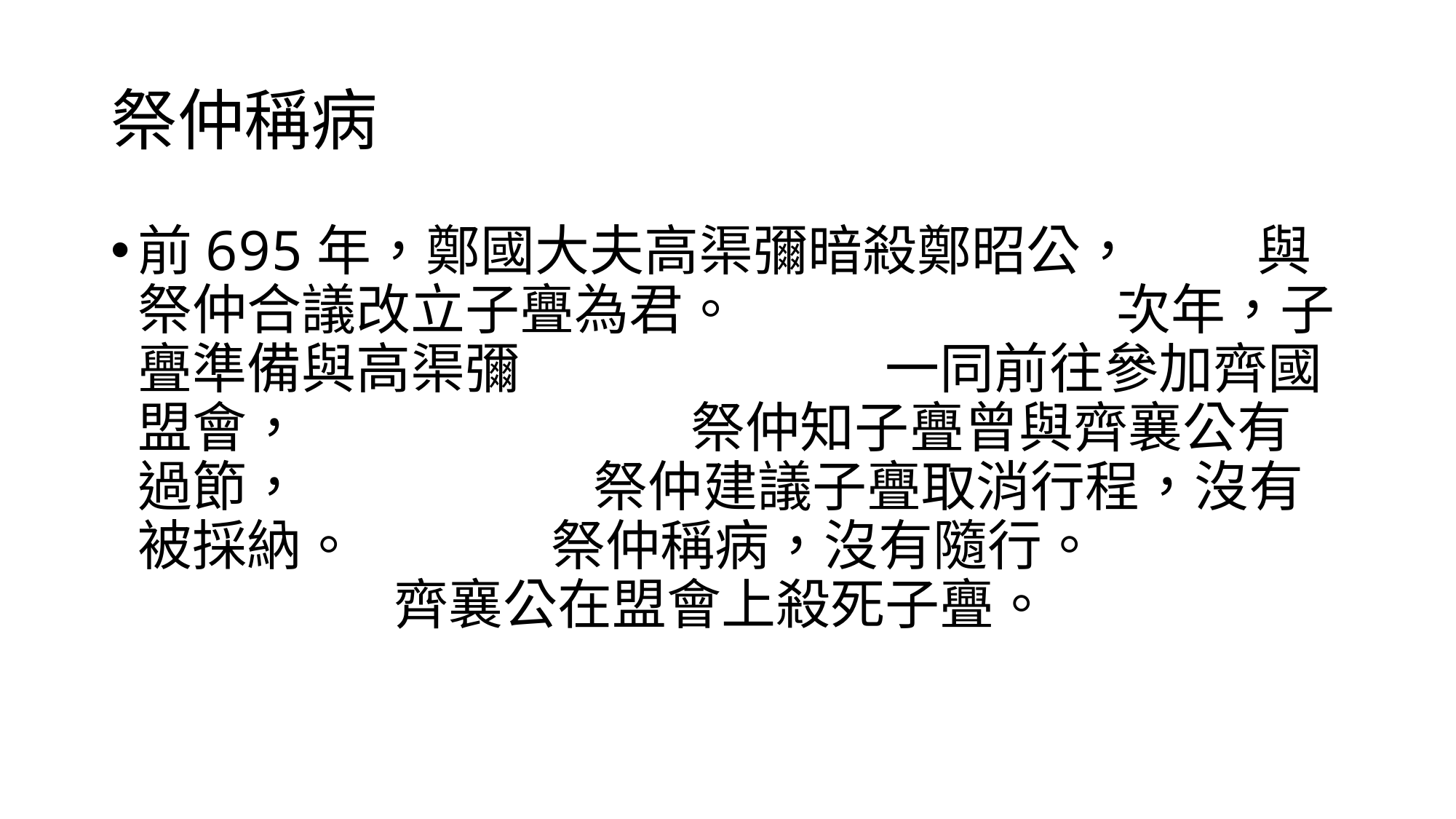

# 祭仲稱病
前695年，鄭國大夫高渠彌暗殺鄭昭公，          與祭仲合議改立子亹為君。                               次年，子亹準備與高渠彌                              一同前往參加齊國盟會，                                祭仲知子亹曾與齊襄公有過節，                        祭仲建議子亹取消行程，沒有被採納。                祭仲稱病，沒有隨行。                                          齊襄公在盟會上殺死子亹。